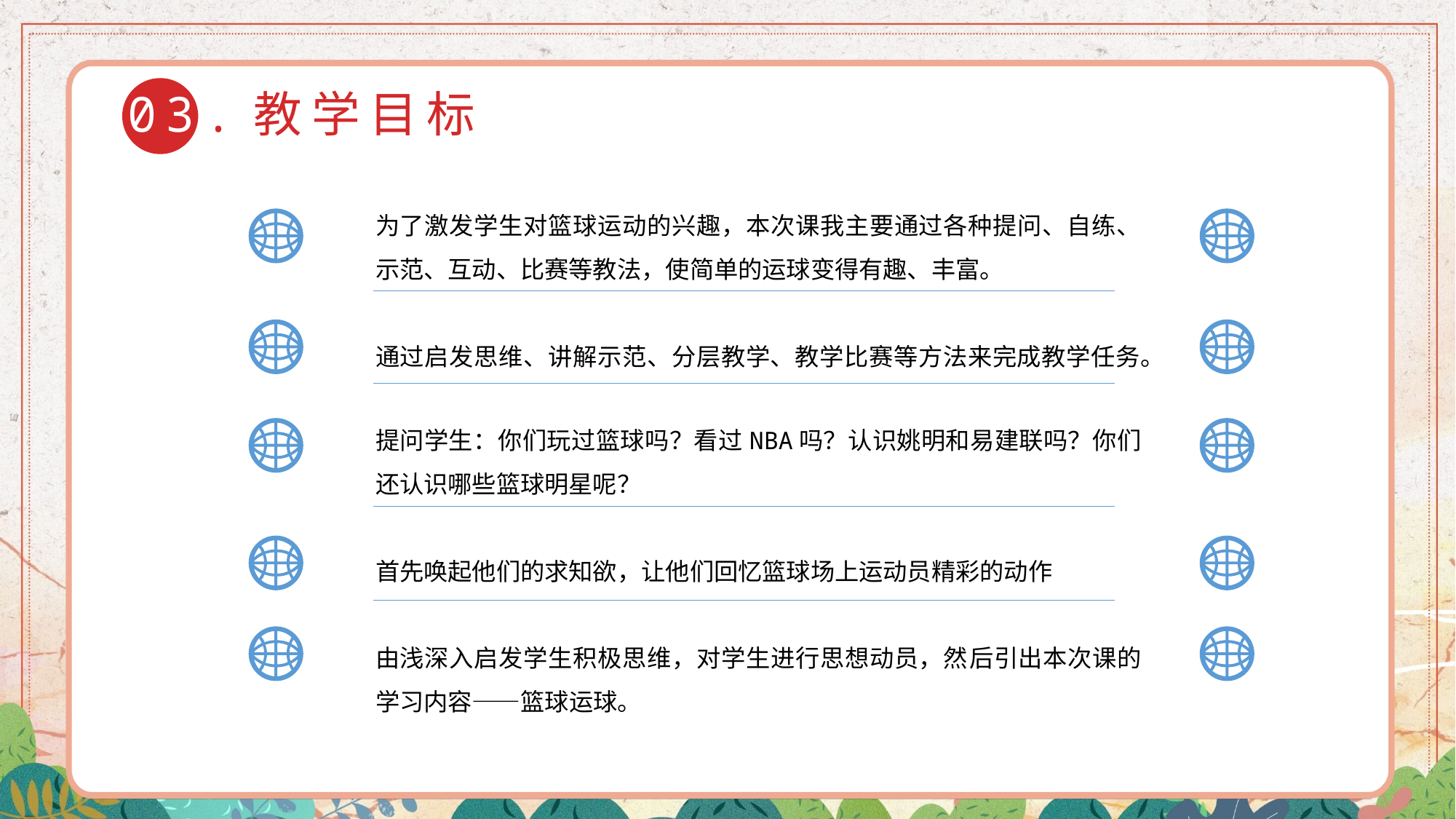

为了激发学生对篮球运动的兴趣，本次课我主要通过各种提问、自练、示范、互动、比赛等教法，使简单的运球变得有趣、丰富。

通过启发思维、讲解示范、分层教学、教学比赛等方法来完成教学任务。
提问学生：你们玩过篮球吗？看过NBA吗？认识姚明和易建联吗？你们还认识哪些篮球明星呢？

首先唤起他们的求知欲，让他们回忆篮球场上运动员精彩的动作

由浅深入启发学生积极思维，对学生进行思想动员，然后引出本次课的学习内容——篮球运球。